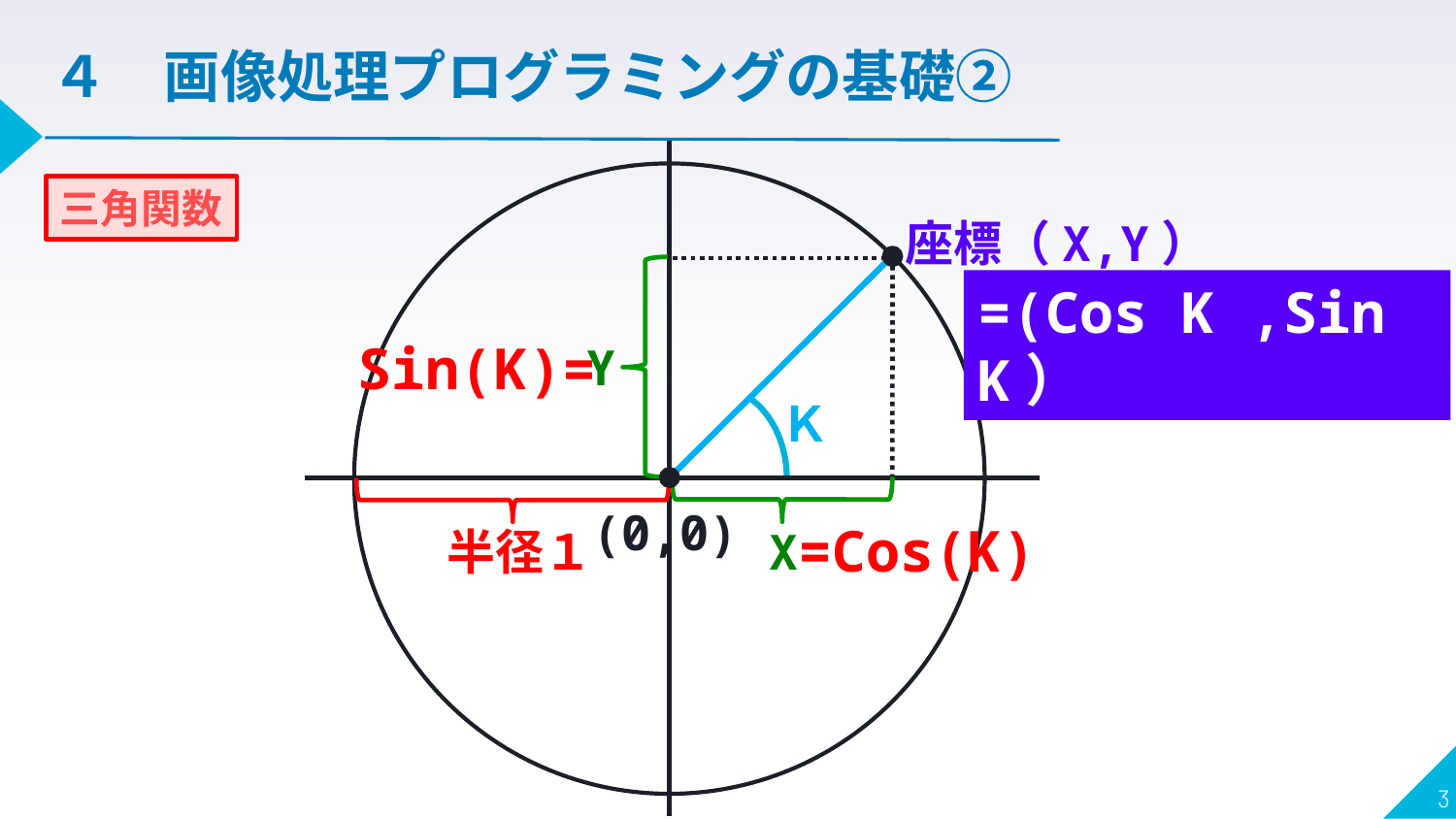

４　画像処理プログラミングの基礎②

三角関数
座標（X,Y）

Y
=(Cos K ,Sin K）
Sin(K)=
Ｋ

X

半径１
(0,0)
=Cos(K)
3